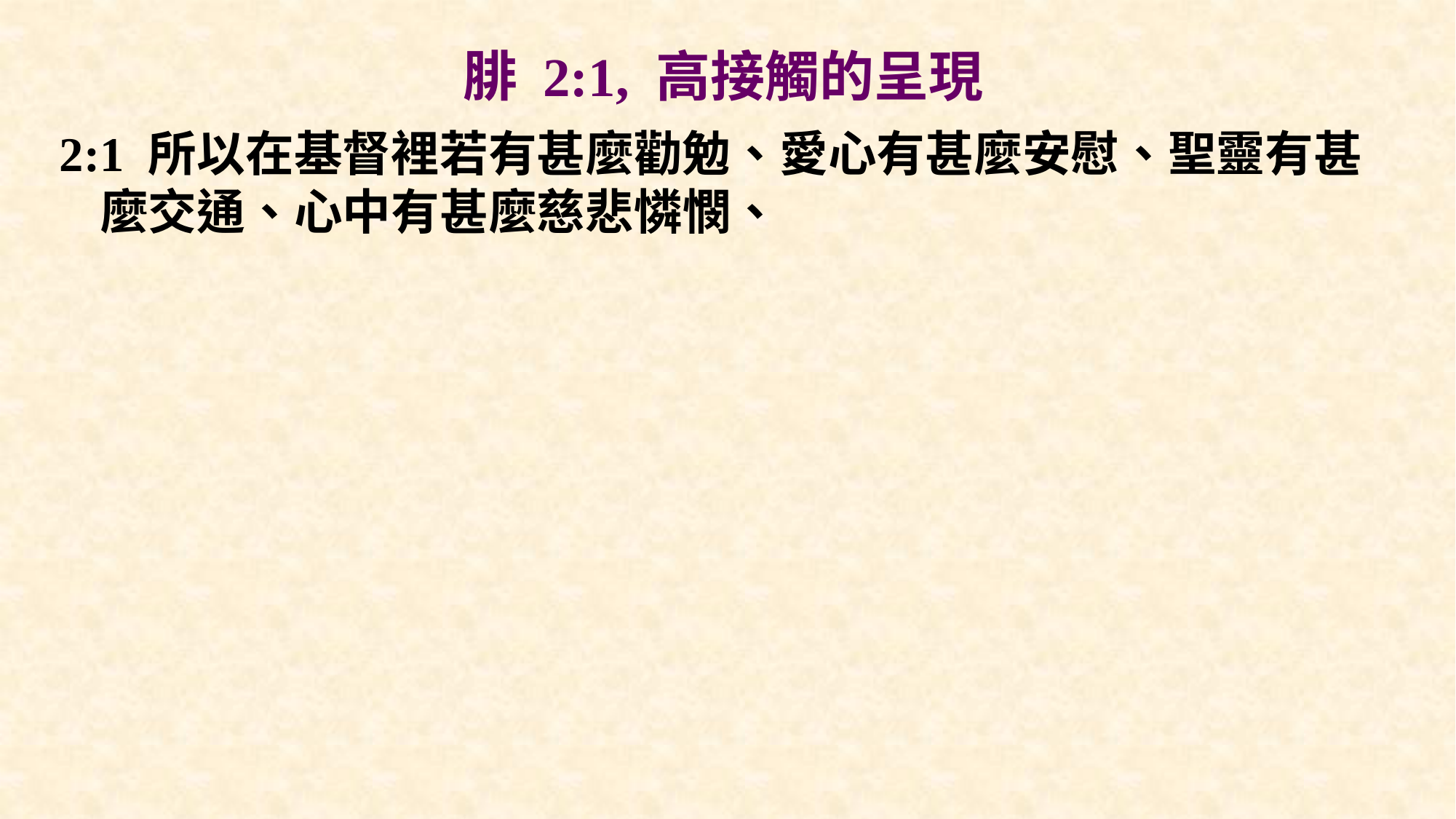

# 腓 2:1, 高接觸的呈現
2:1 所以在基督裡若有甚麼勸勉、愛心有甚麼安慰、聖靈有甚麼交通、心中有甚麼慈悲憐憫、